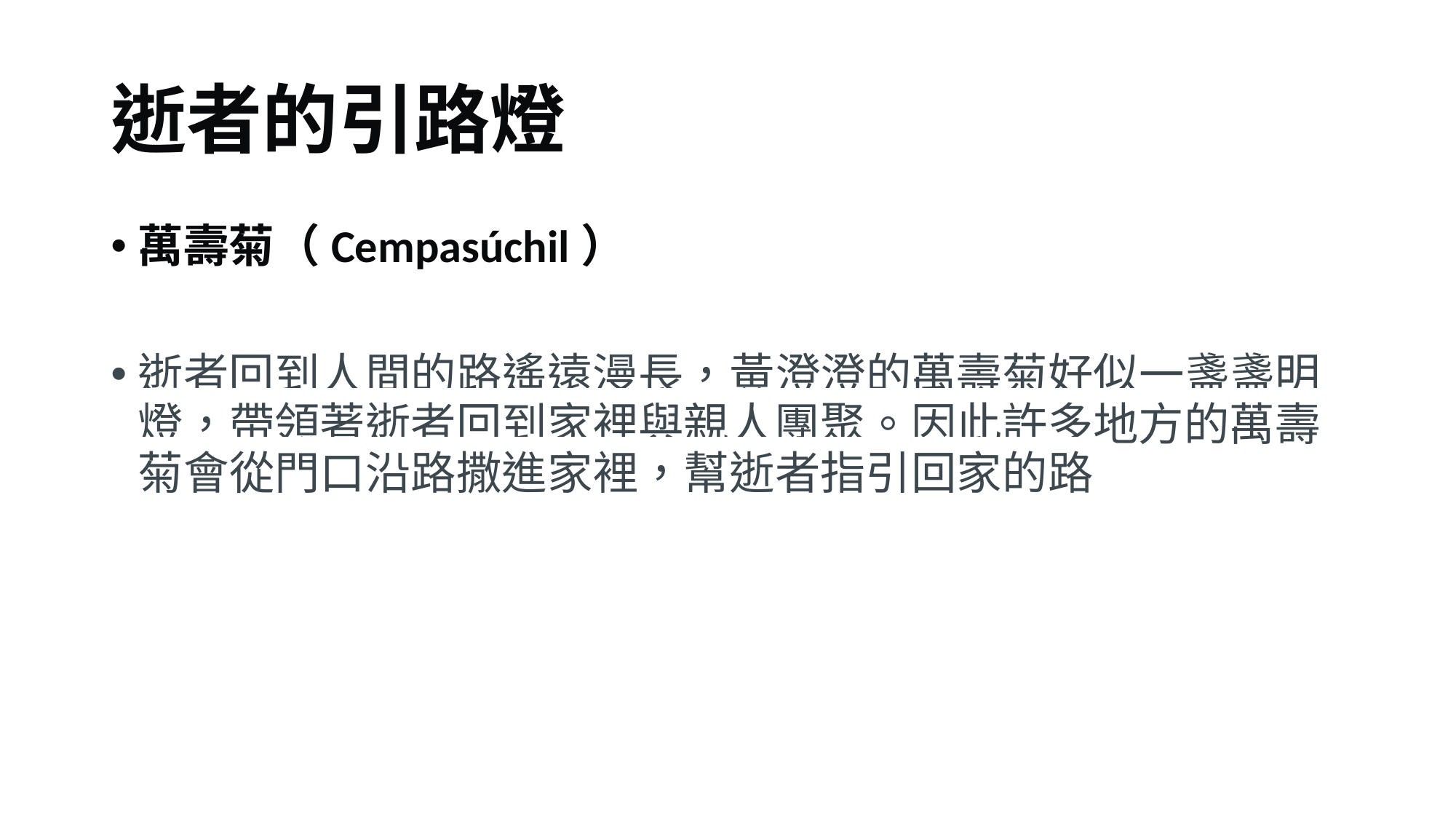

# 逝者的引路燈
萬壽菊（Cempasúchil）

逝者回到人間的路遙遠漫長，黃澄澄的萬壽菊好似一盞盞明燈，帶領著逝者回到家裡與親人團聚。因此許多地方的萬壽菊會從門口沿路撒進家裡，幫逝者指引回家的路